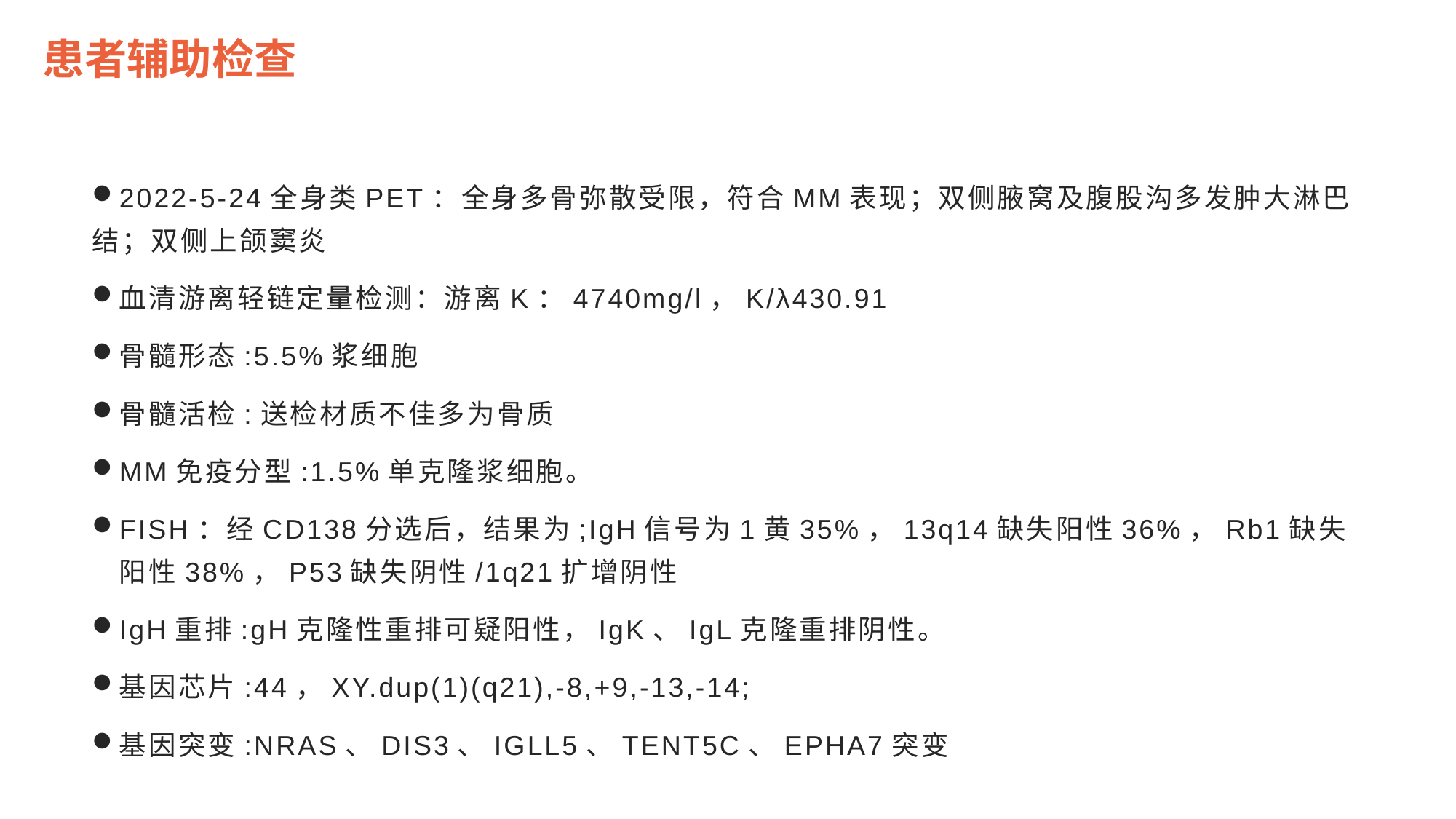

患者辅助检查

2022-5-24全身类PET：全身多骨弥散受限，符合MM表现；双侧腋窝及腹股沟多发肿大淋巴结；双侧上颌窦炎
血清游离轻链定量检测：游离K：4740mg/l，K/λ430.91
骨髓形态:5.5%浆细胞
骨髓活检:送检材质不佳多为骨质
MM免疫分型:1.5%单克隆浆细胞。
FISH：经CD138分选后，结果为;IgH信号为1黄35%，13q14缺失阳性36%，Rb1缺失阳性38%，P53缺失阴性/1q21扩增阴性
IgH重排:gH克隆性重排可疑阳性，IgK、IgL克隆重排阴性。
基因芯片:44，XY.dup(1)(q21),-8,+9,-13,-14;
基因突变:NRAS、DIS3、IGLL5、TENT5C、EPHA7突变